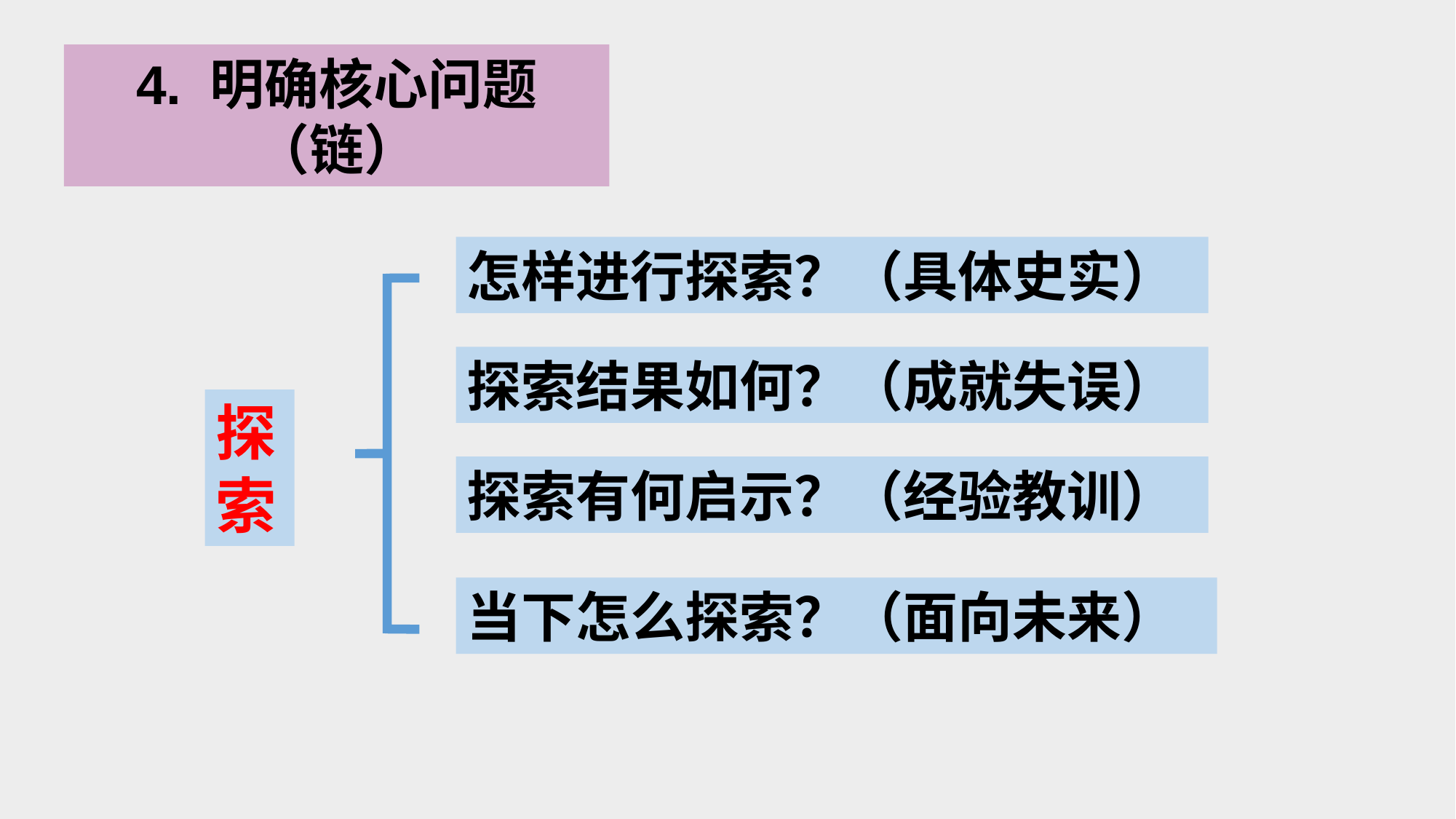

4. 明确核心问题（链）
怎样进行探索？（具体史实）

探索结果如何？（成就失误）
探索
探索有何启示？（经验教训）
当下怎么探索？（面向未来）